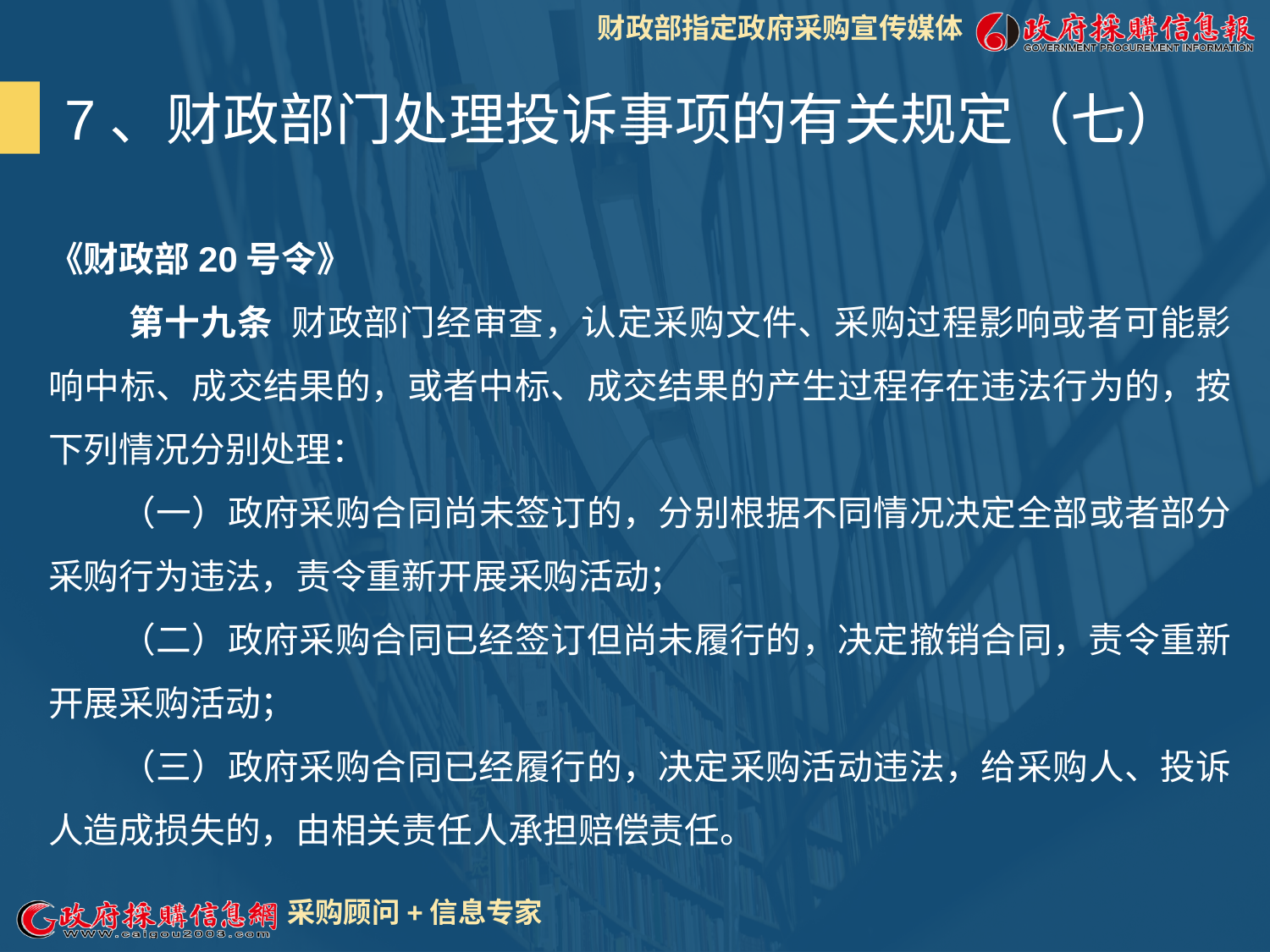

7、财政部门处理投诉事项的有关规定（七）
《财政部20号令》
        第十九条  财政部门经审查，认定采购文件、采购过程影响或者可能影响中标、成交结果的，或者中标、成交结果的产生过程存在违法行为的，按下列情况分别处理：
　　（一）政府采购合同尚未签订的，分别根据不同情况决定全部或者部分采购行为违法，责令重新开展采购活动；
　　（二）政府采购合同已经签订但尚未履行的，决定撤销合同，责令重新开展采购活动；
　　（三）政府采购合同已经履行的，决定采购活动违法，给采购人、投诉人造成损失的，由相关责任人承担赔偿责任。